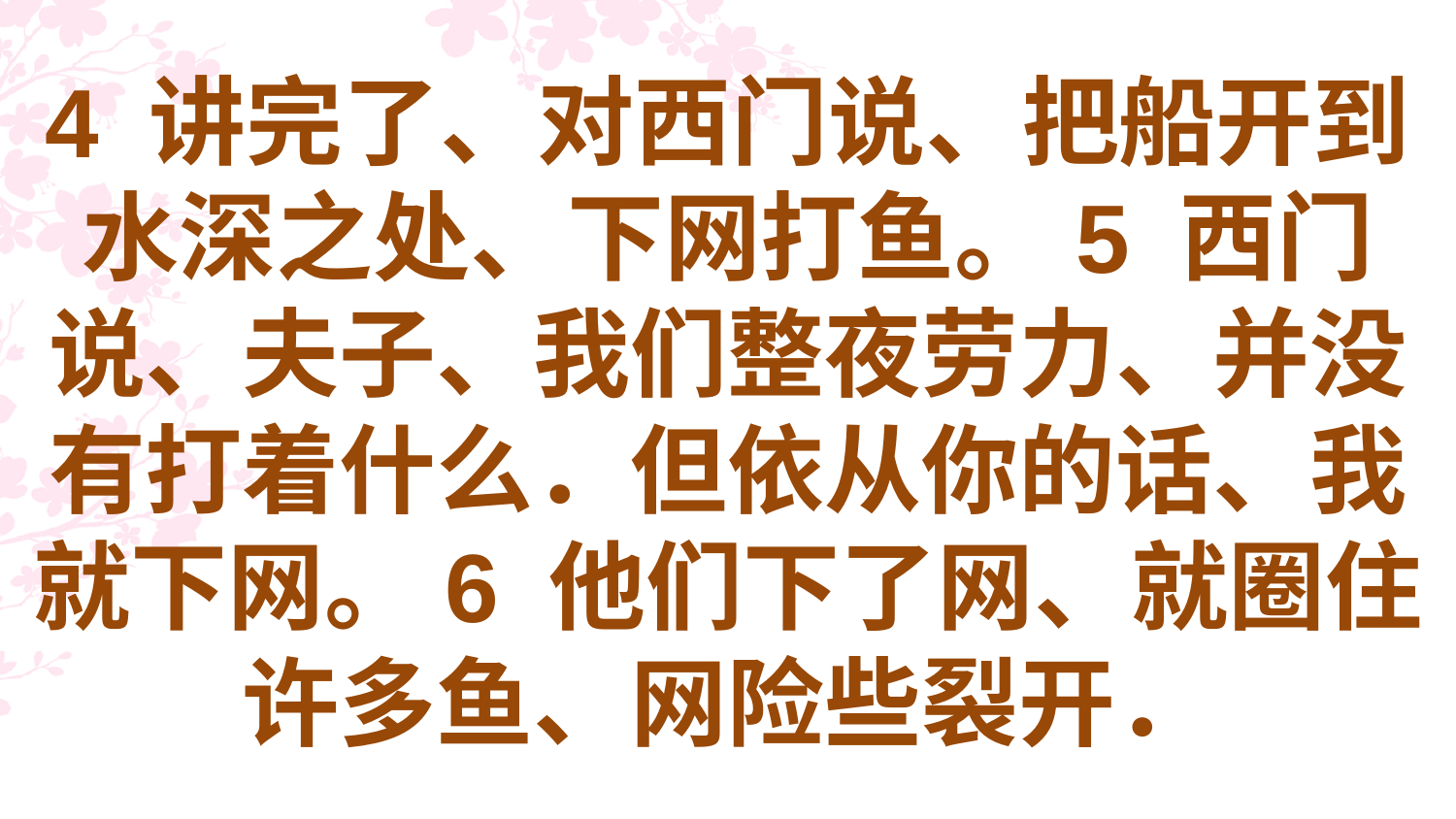

4 讲完了、对西门说、把船开到水深之处、下网打鱼。5 西门说、夫子、我们整夜劳力、并没有打着什么．但依从你的话、我就下网。6 他们下了网、就圈住许多鱼、网险些裂开．